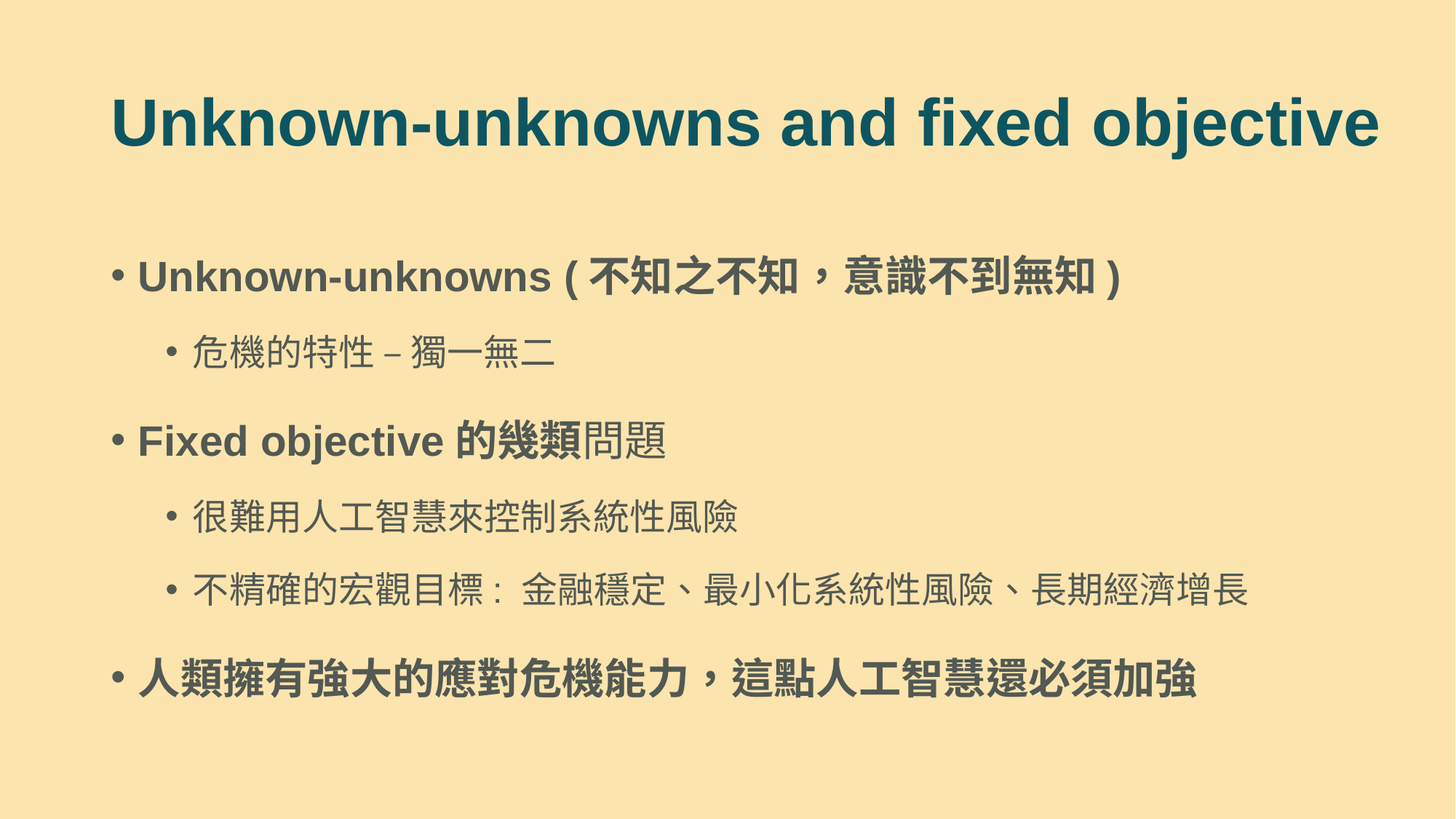

# Unknown-unknowns and fixed objective
Unknown-unknowns (不知之不知，意識不到無知)
危機的特性 – 獨一無二
Fixed objective的幾類問題
很難用人工智慧來控制系統性風險
不精確的宏觀目標: 金融穩定、最小化系統性風險、長期經濟增長
人類擁有強大的應對危機能力，這點人工智慧還必須加強